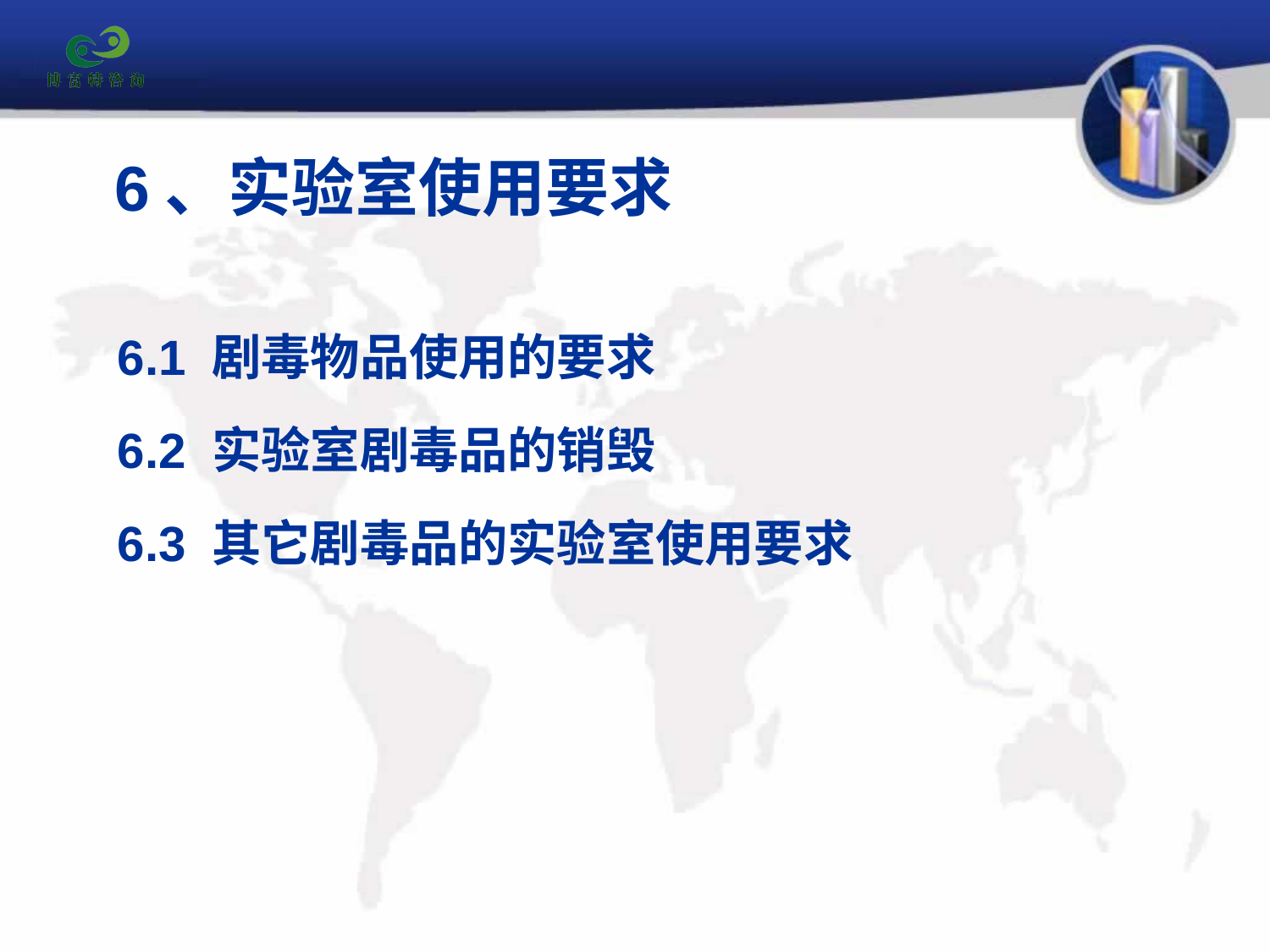

# 6、实验室使用要求
6.1 剧毒物品使用的要求
6.2 实验室剧毒品的销毁
6.3 其它剧毒品的实验室使用要求